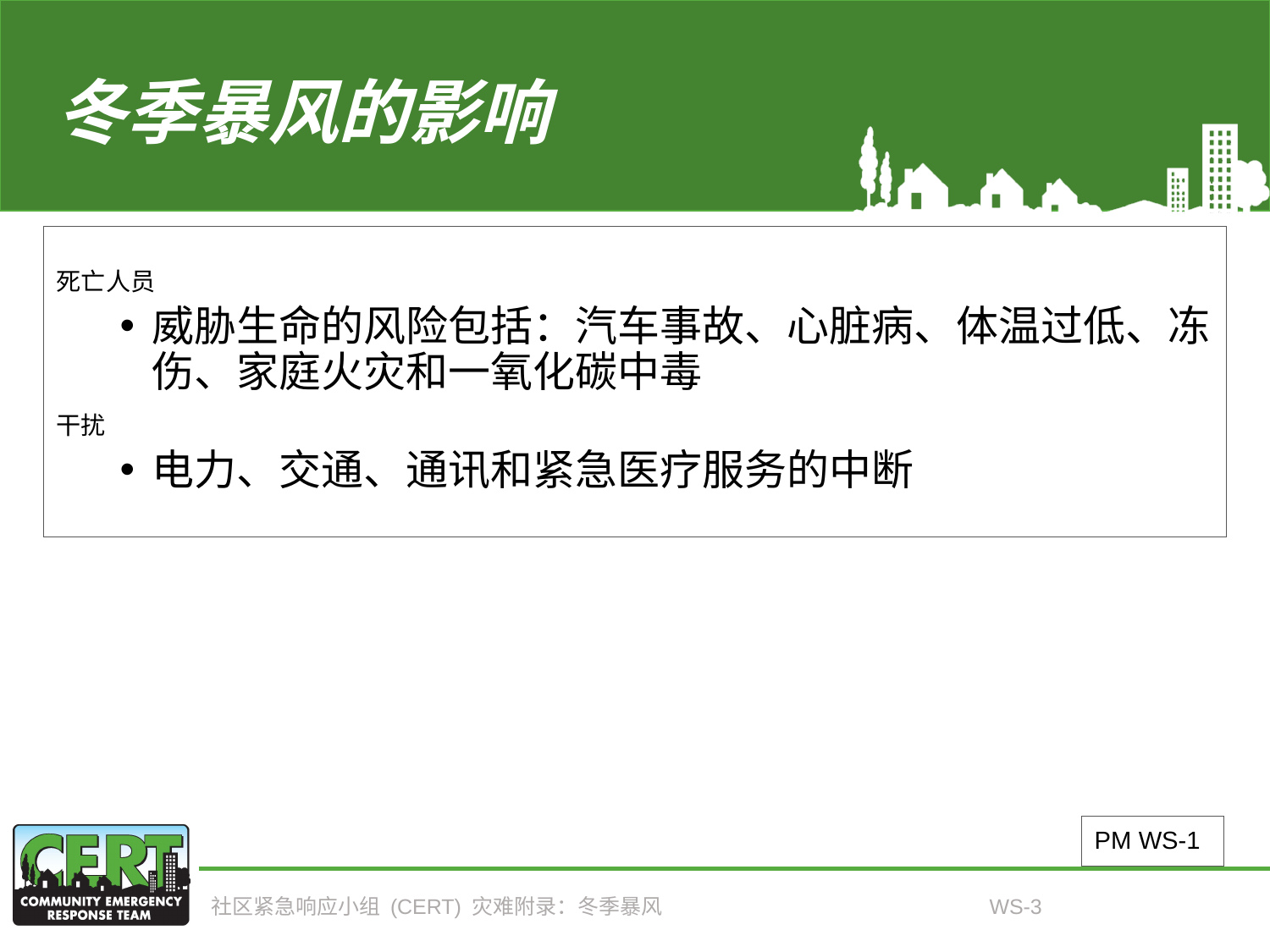

# 冬季暴风的影响
死亡人员
威胁生命的风险包括：汽车事故、心脏病、体温过低、冻伤、家庭火灾和一氧化碳中毒
干扰
电力、交通、通讯和紧急医疗服务的中断
PM WS-1
社区紧急响应小组 (CERT) 灾难附录：冬季暴风
WS-3